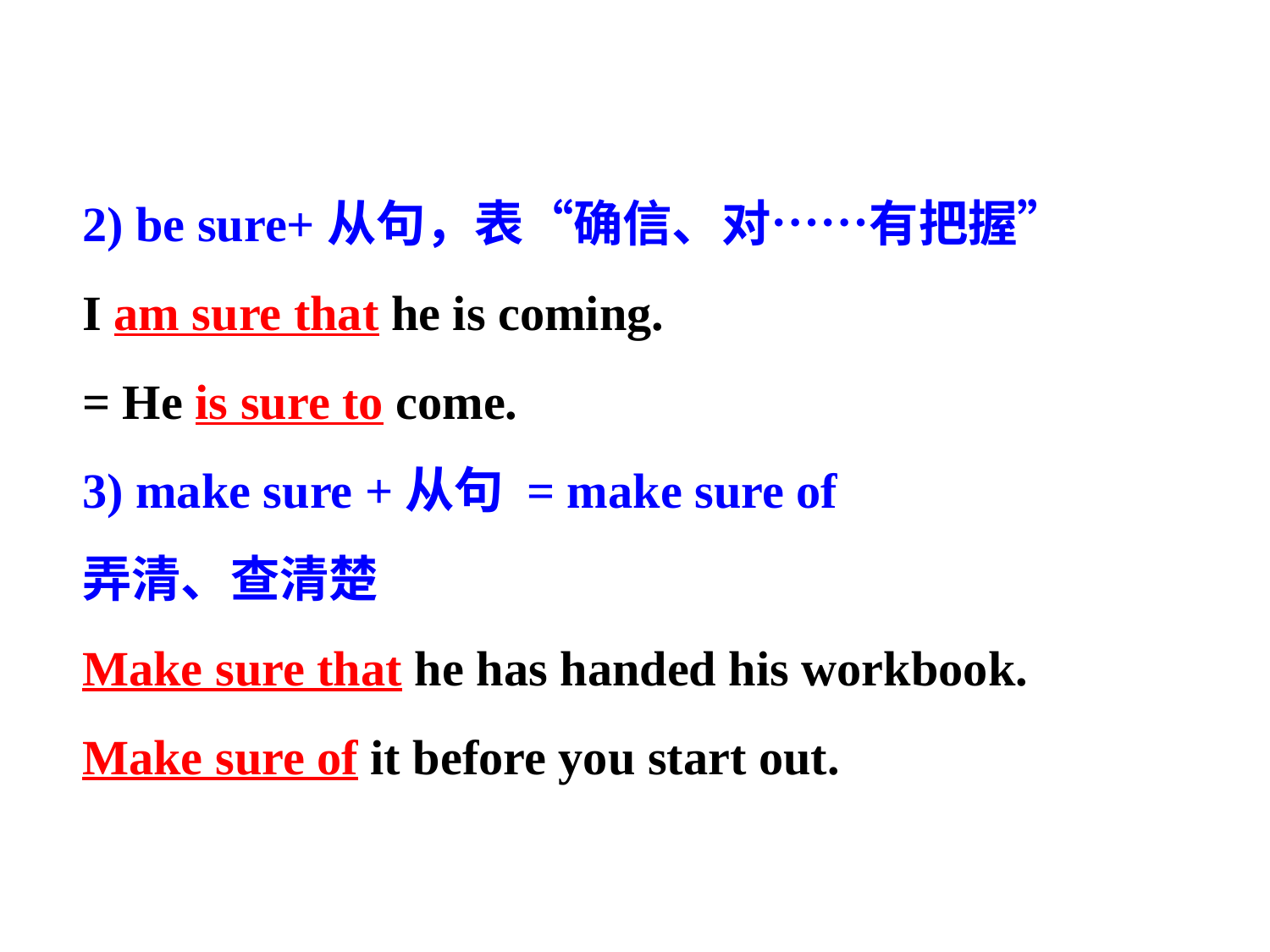

2) be sure+从句，表“确信、对……有把握”
I am sure that he is coming.
= He is sure to come.
3) make sure +从句 = make sure of
弄清、查清楚
Make sure that he has handed his workbook.
Make sure of it before you start out.